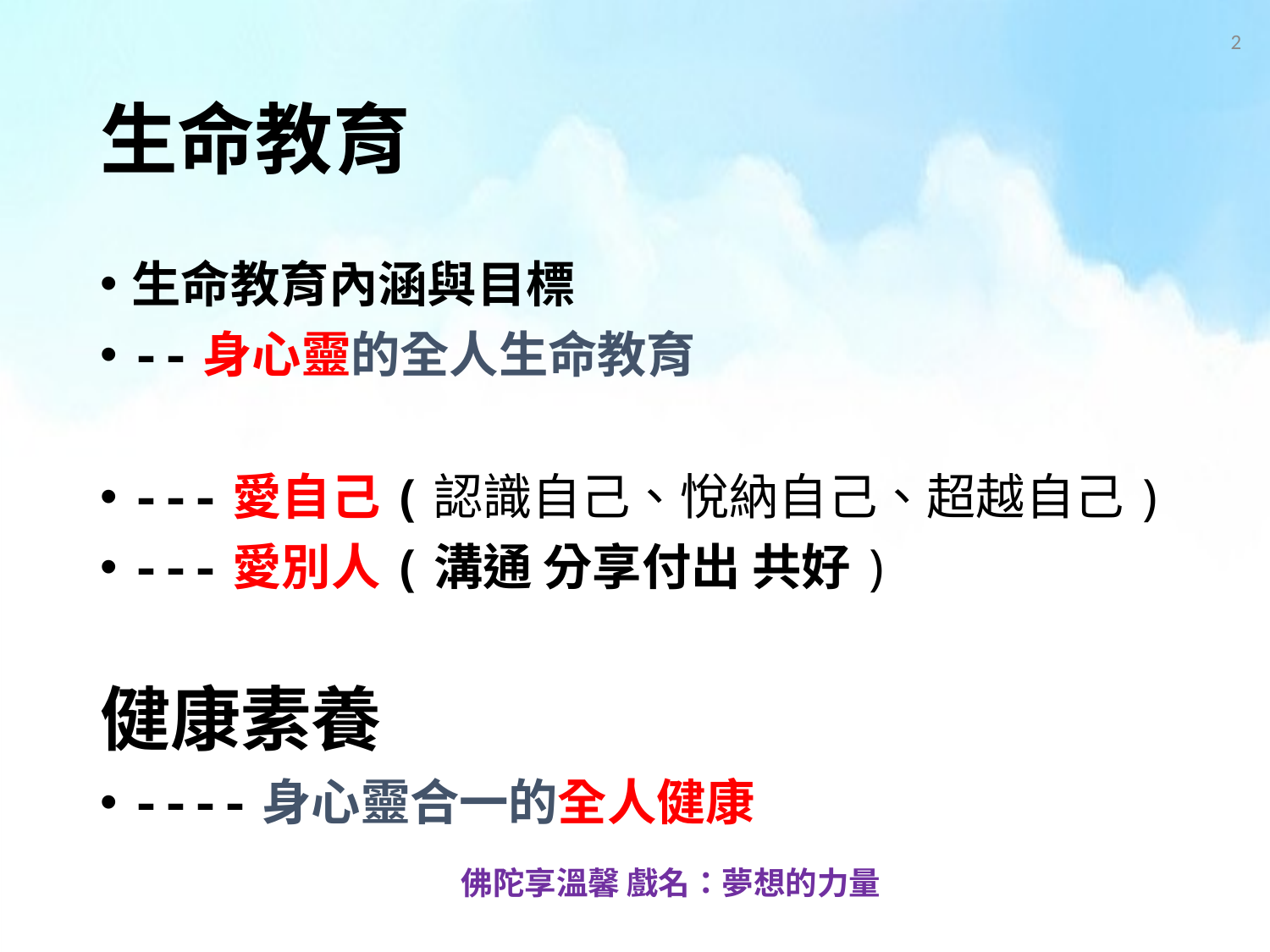

2
# 生命教育
生命教育內涵與目標
--身心靈的全人生命教育

---愛自己(認識自己、悅納自己、超越自己)
---愛別人(溝通 分享付出 共好)

健康素養
----身心靈合一的全人健康

佛陀享溫馨 戲名：夢想的力量